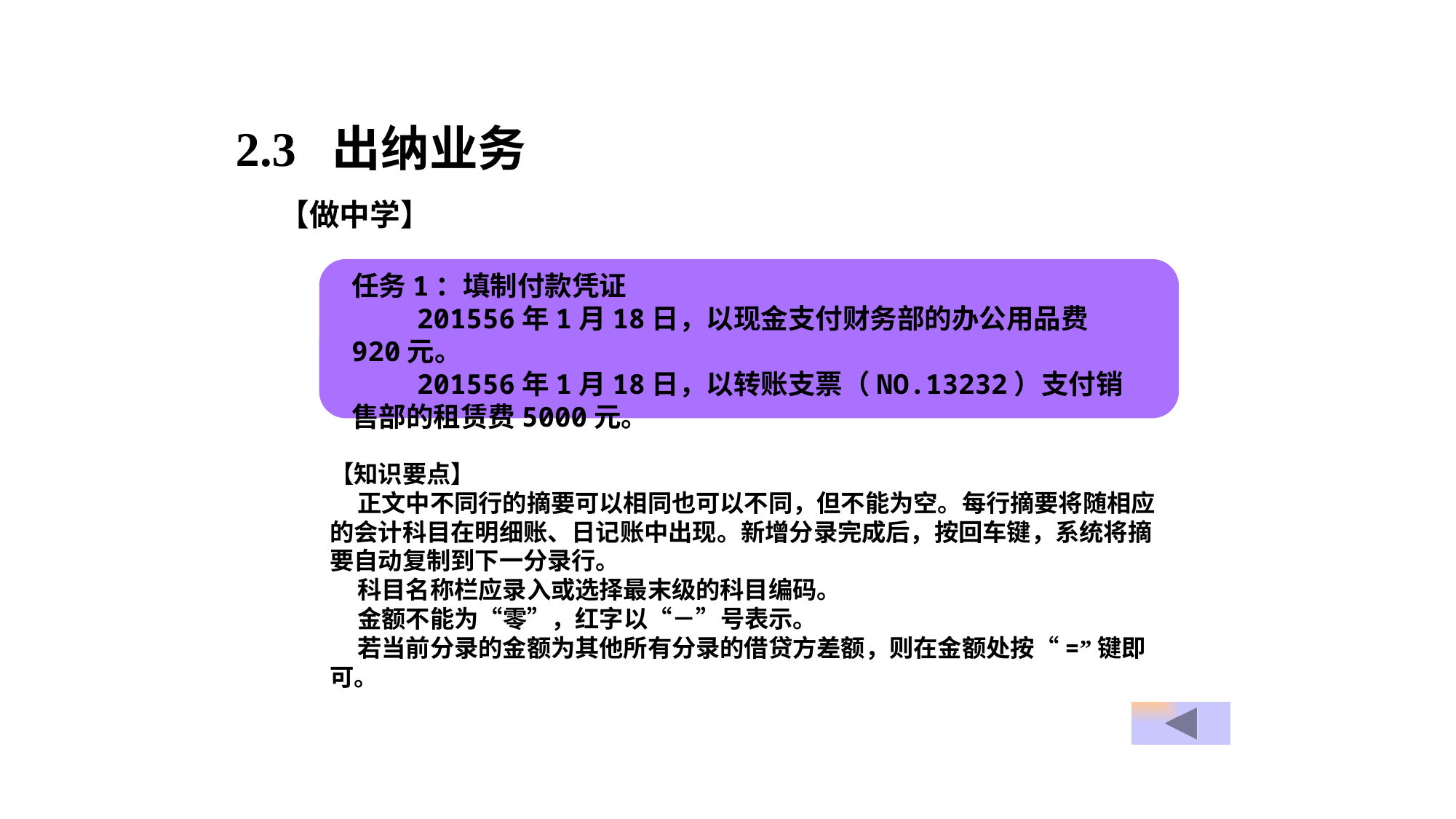

2.3  出纳业务
【做中学】

任务1：填制付款凭证
    201556年1月18日，以现金支付财务部的办公用品费920元。
    201556年1月18日，以转账支票（NO.13232）支付销售部的租赁费5000元。
【知识要点】
    正文中不同行的摘要可以相同也可以不同，但不能为空。每行摘要将随相应的会计科目在明细账、日记账中出现。新增分录完成后，按回车键，系统将摘要自动复制到下一分录行。
    科目名称栏应录入或选择最末级的科目编码。
    金额不能为“零”，红字以“－”号表示。
    若当前分录的金额为其他所有分录的借贷方差额，则在金额处按“=”键即可。